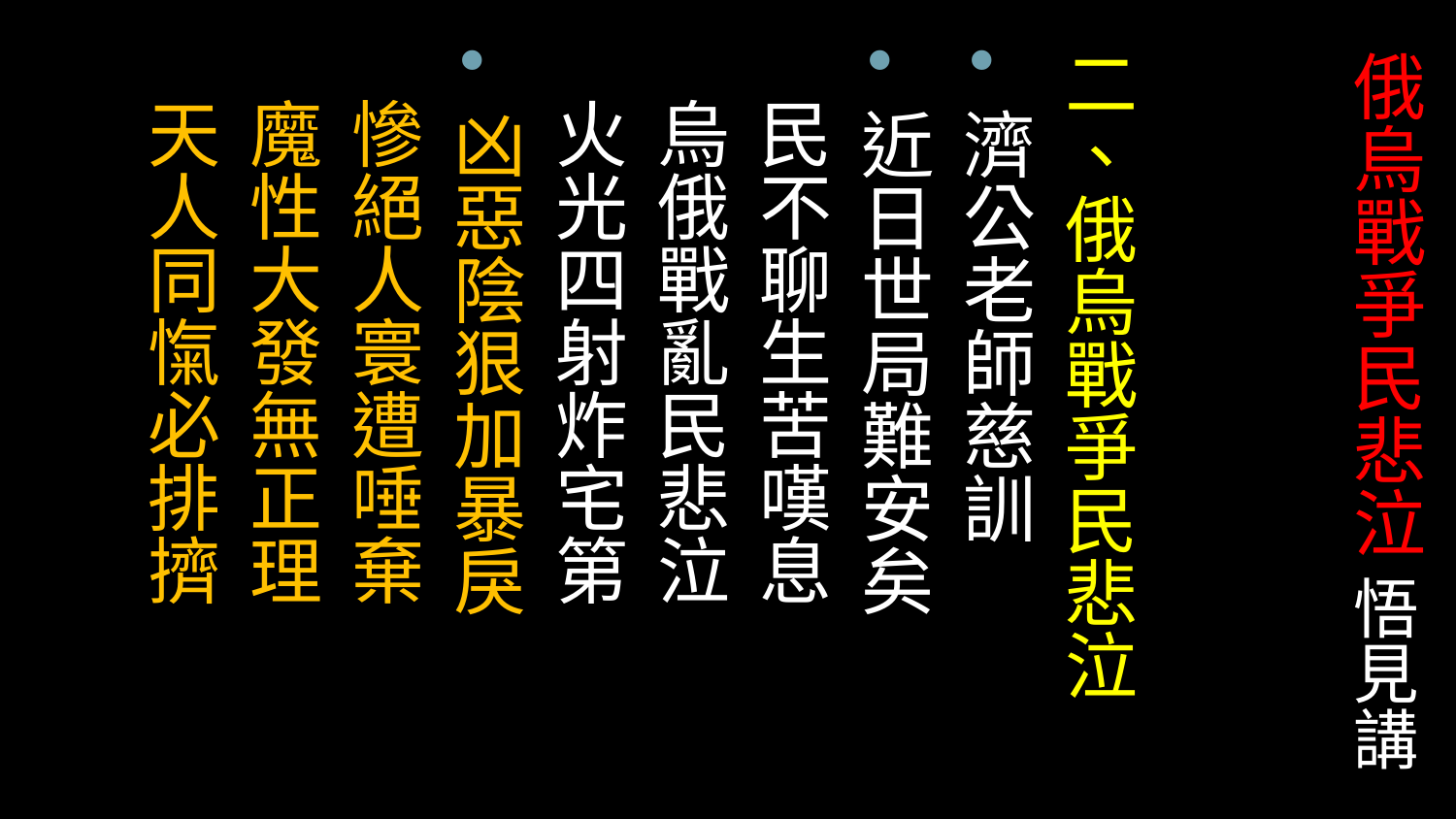

二、俄烏戰爭民悲泣
濟公老師慈訓
近日世局難安矣
  民不聊生苦嘆息
  烏俄戰亂民悲泣
  火光四射炸宅第
凶惡陰狠加暴戾
  慘絕人寰遭唾棄
  魔性大發無正理
  天人同愾必排擠

# 俄烏戰爭民悲泣 悟見講